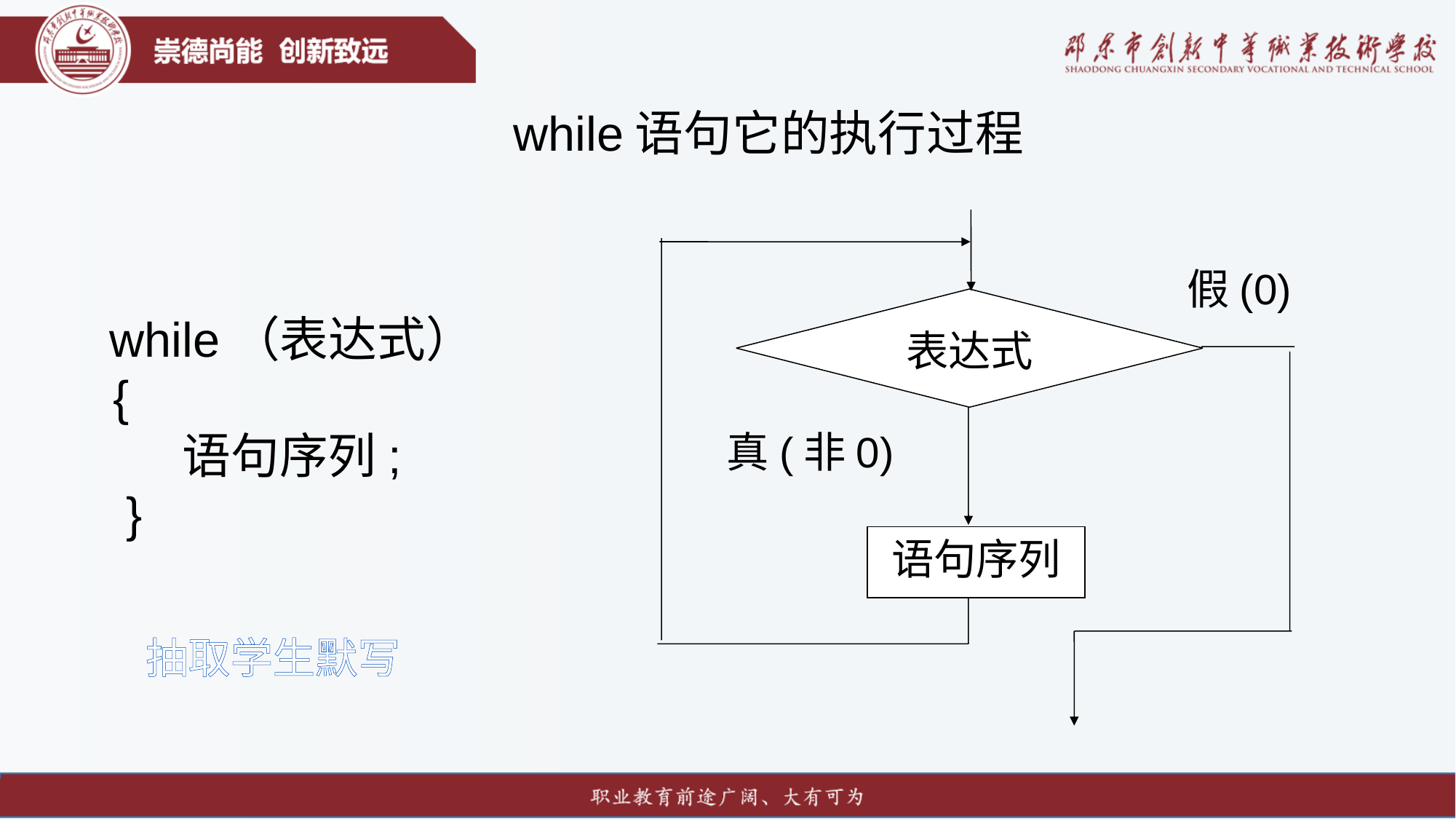

# while语句它的执行过程

假(0)

表达式

真(非0)

语句序列

while（表达式）
 {
语句序列;
  }

抽取学生默写